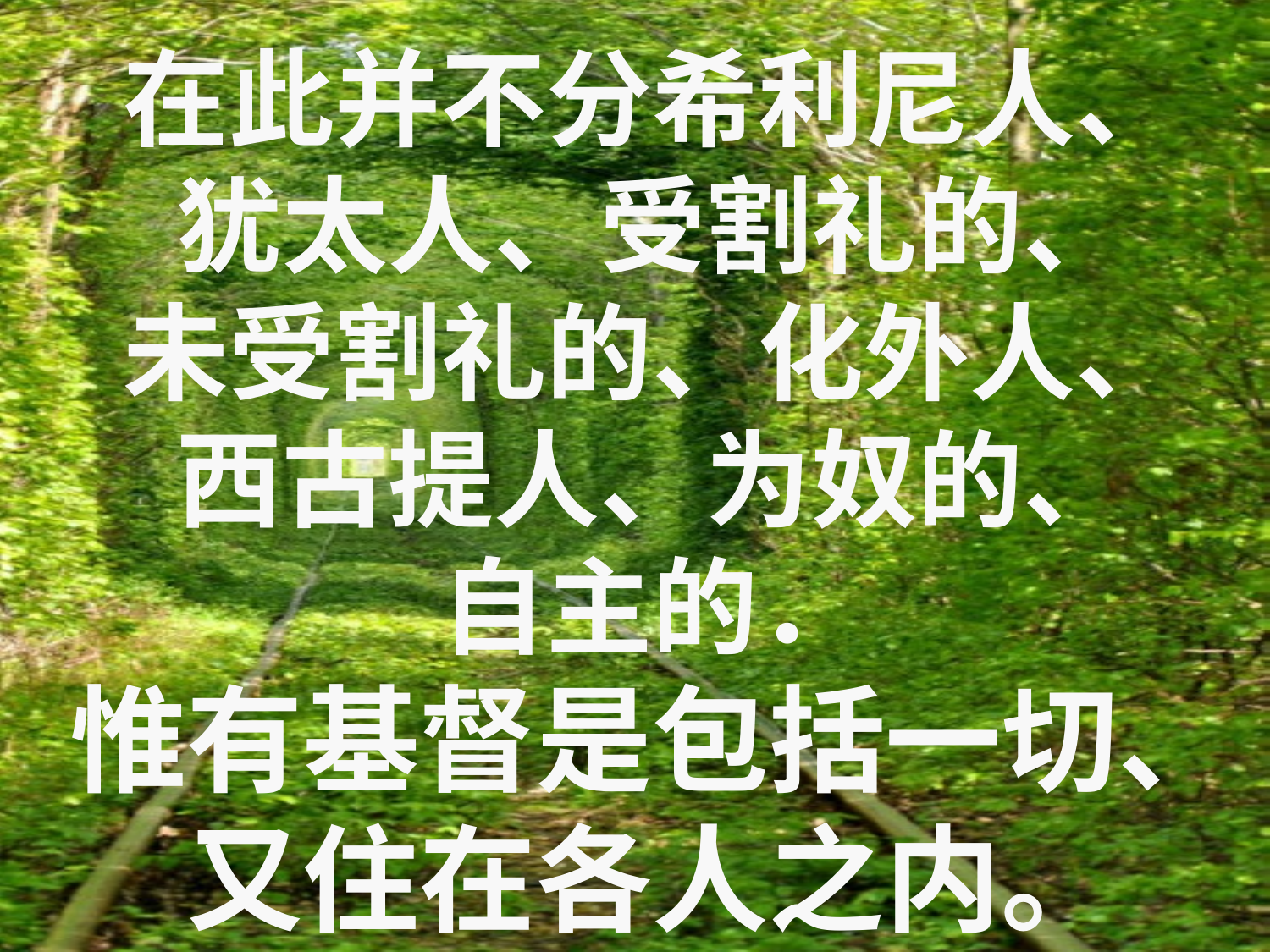

在此并不分希利尼人、
犹太人、受割礼的、
未受割礼的、化外人、
西古提人、为奴的、
自主的．
惟有基督是包括一切、
又住在各人之内。